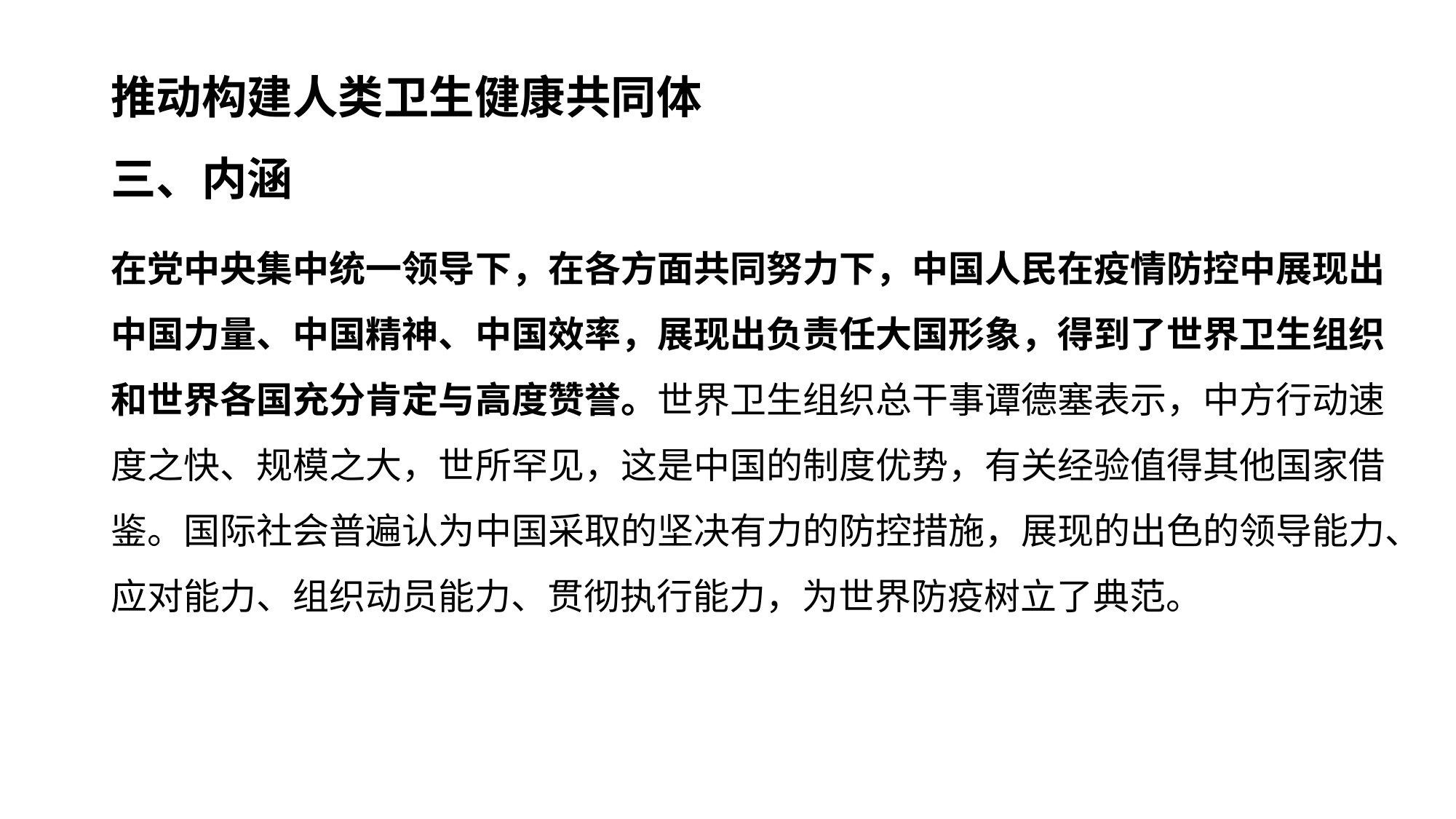

# 推动构建人类卫生健康共同体 三、内涵
在党中央集中统一领导下，在各方面共同努力下，中国人民在疫情防控中展现出中国力量、中国精神、中国效率，展现出负责任大国形象，得到了世界卫生组织和世界各国充分肯定与高度赞誉。世界卫生组织总干事谭德塞表示，中方行动速度之快、规模之大，世所罕见，这是中国的制度优势，有关经验值得其他国家借鉴。国际社会普遍认为中国采取的坚决有力的防控措施，展现的出色的领导能力、应对能力、组织动员能力、贯彻执行能力，为世界防疫树立了典范。